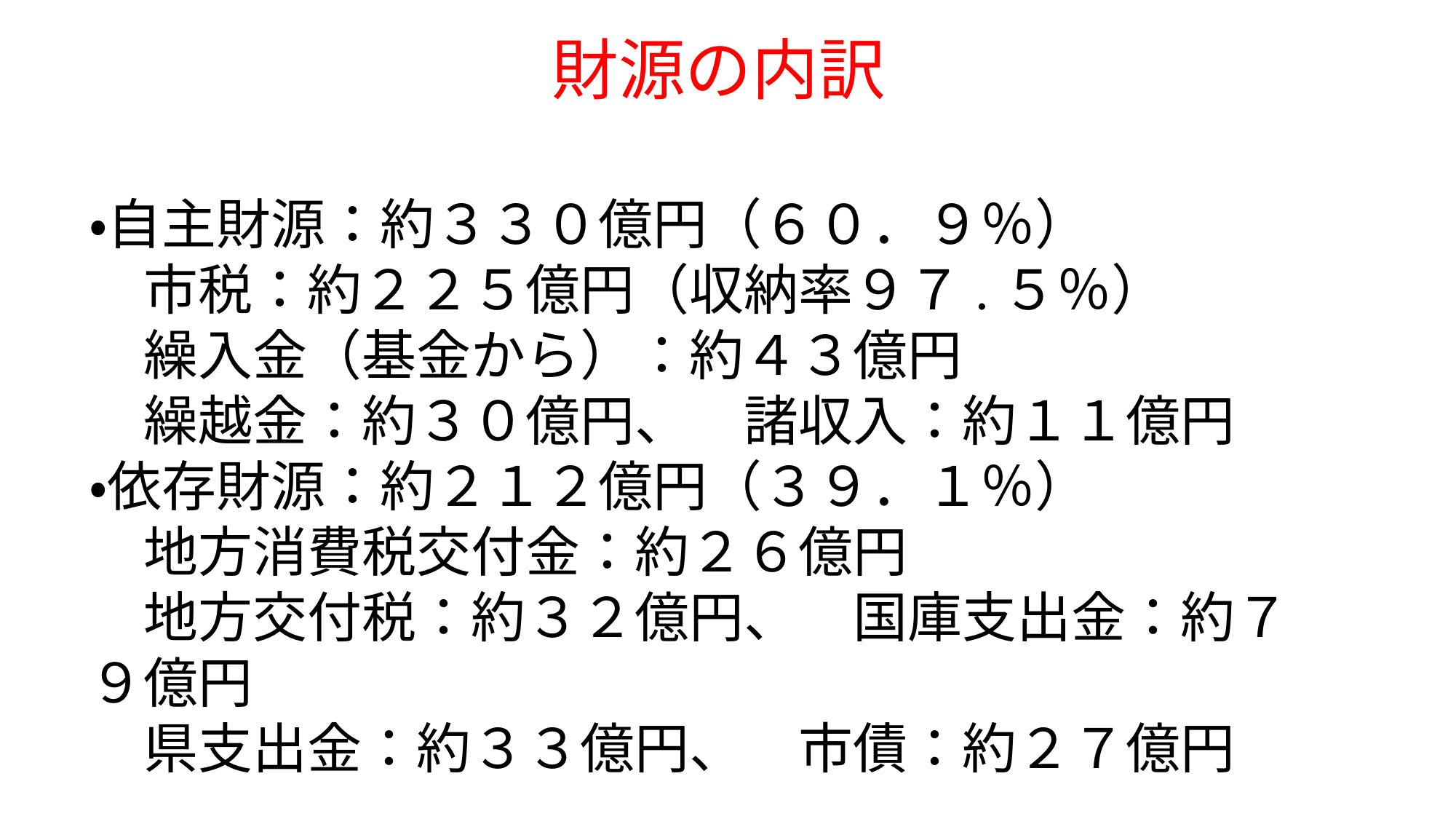

財源の内訳
・自主財源：約３３０億円（６０．９％）
　市税：約２２５億円（収納率９７.５％）
　繰入金（基金から）：約４３億円
　繰越金：約３０億円、　諸収入：約１１億円
・依存財源：約２１２億円（３９．１％）
　地方消費税交付金：約２６億円
　地方交付税：約３２億円、　国庫支出金：約７９億円
　県支出金：約３３億円、　市債：約２７億円